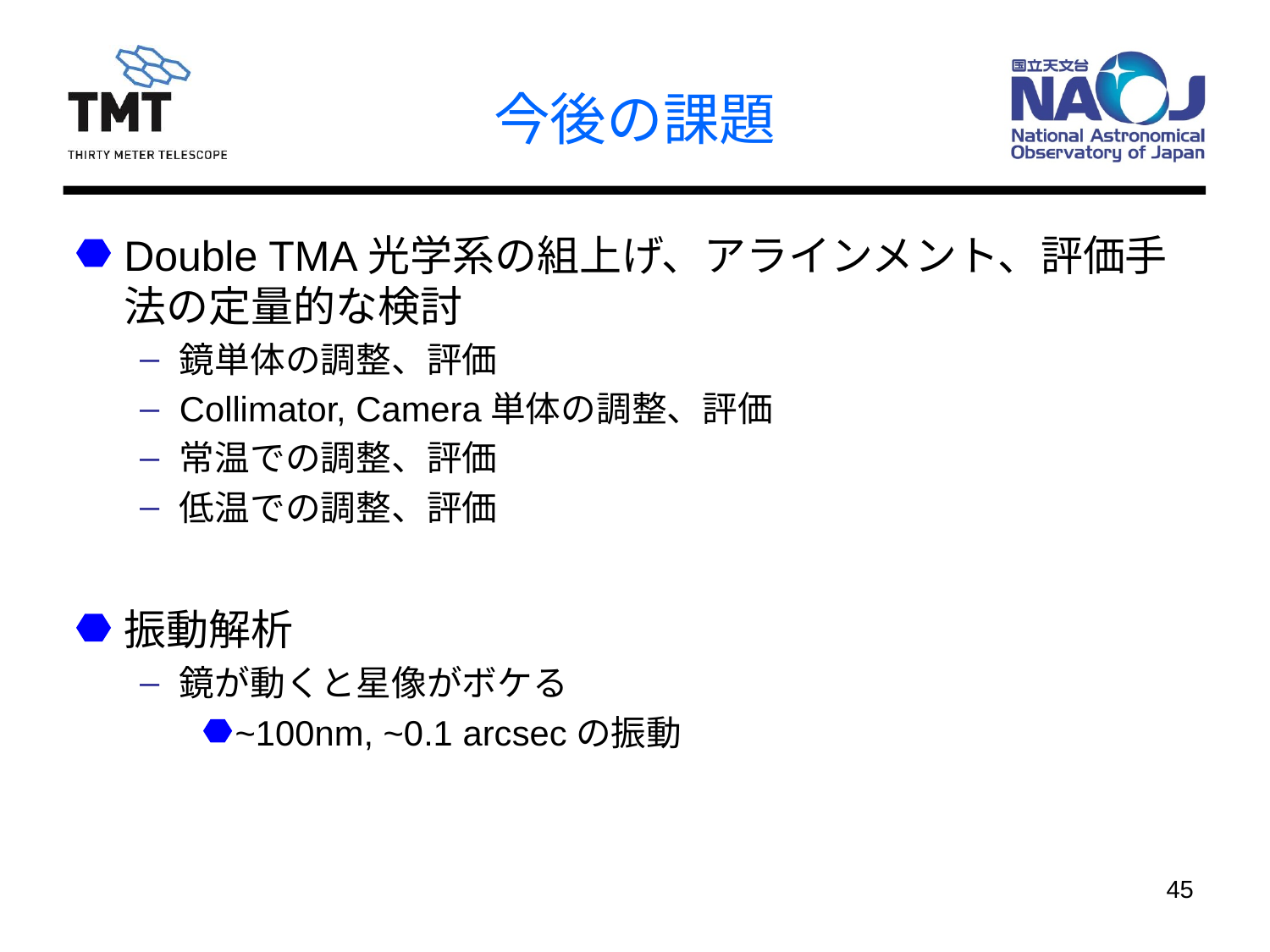

# 今後の課題
Double TMA光学系の組上げ、アラインメント、評価手法の定量的な検討
鏡単体の調整、評価
Collimator, Camera単体の調整、評価
常温での調整、評価
低温での調整、評価

振動解析
鏡が動くと星像がボケる
~100nm, ~0.1 arcsecの振動
45